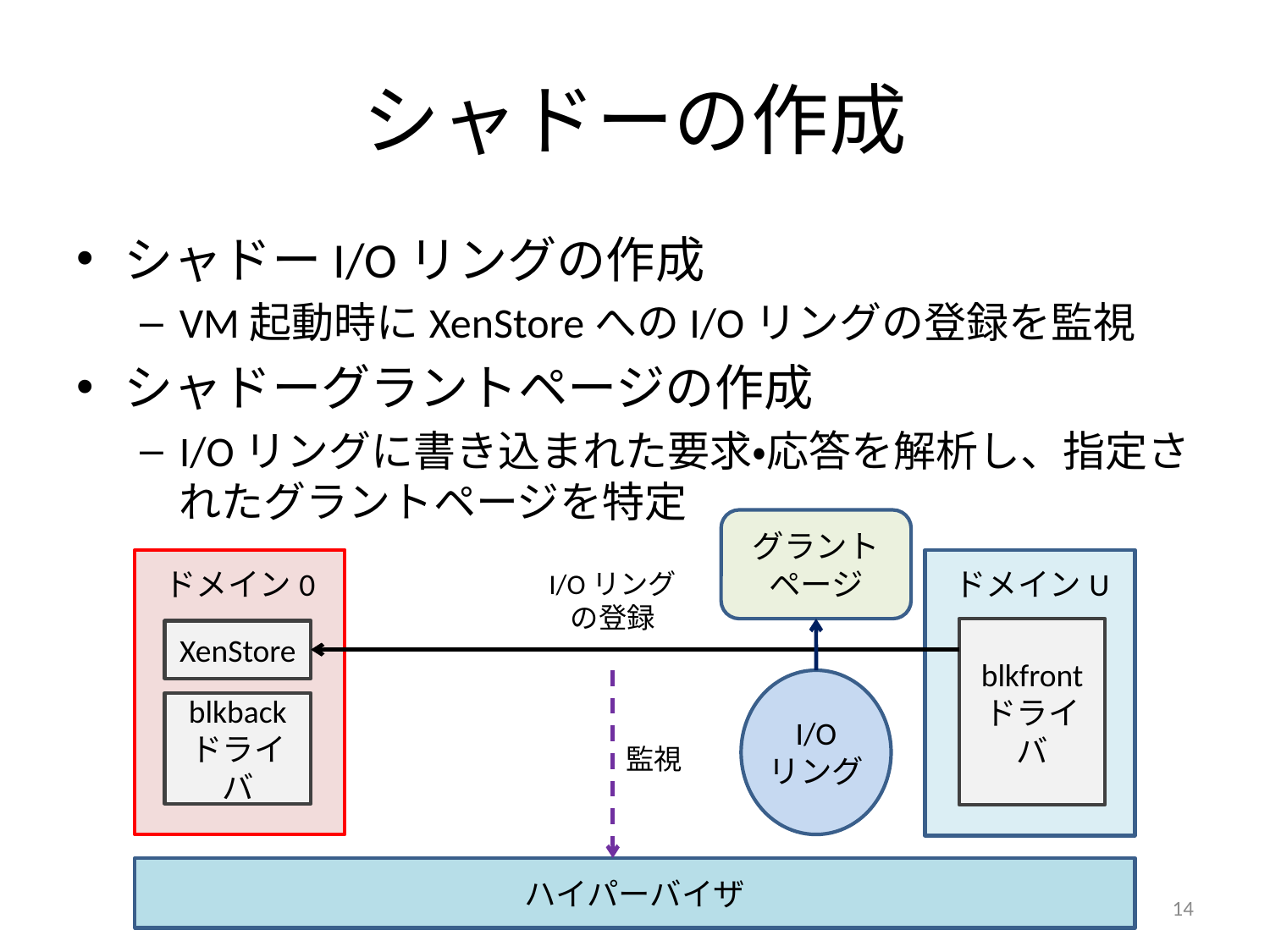

# シャドーの作成
シャドーI/Oリングの作成
VM起動時にXenStoreへのI/Oリングの登録を監視
シャドーグラントページの作成
I/Oリングに書き込まれた要求・応答を解析し、指定されたグラントページを特定
グラント
ページ

ドメイン0
ドメインU
I/Oリング
の登録
blkfront
ドライバ
XenStore

blkback
ドライバ
I/O
リング
監視
ハイパーバイザ
14